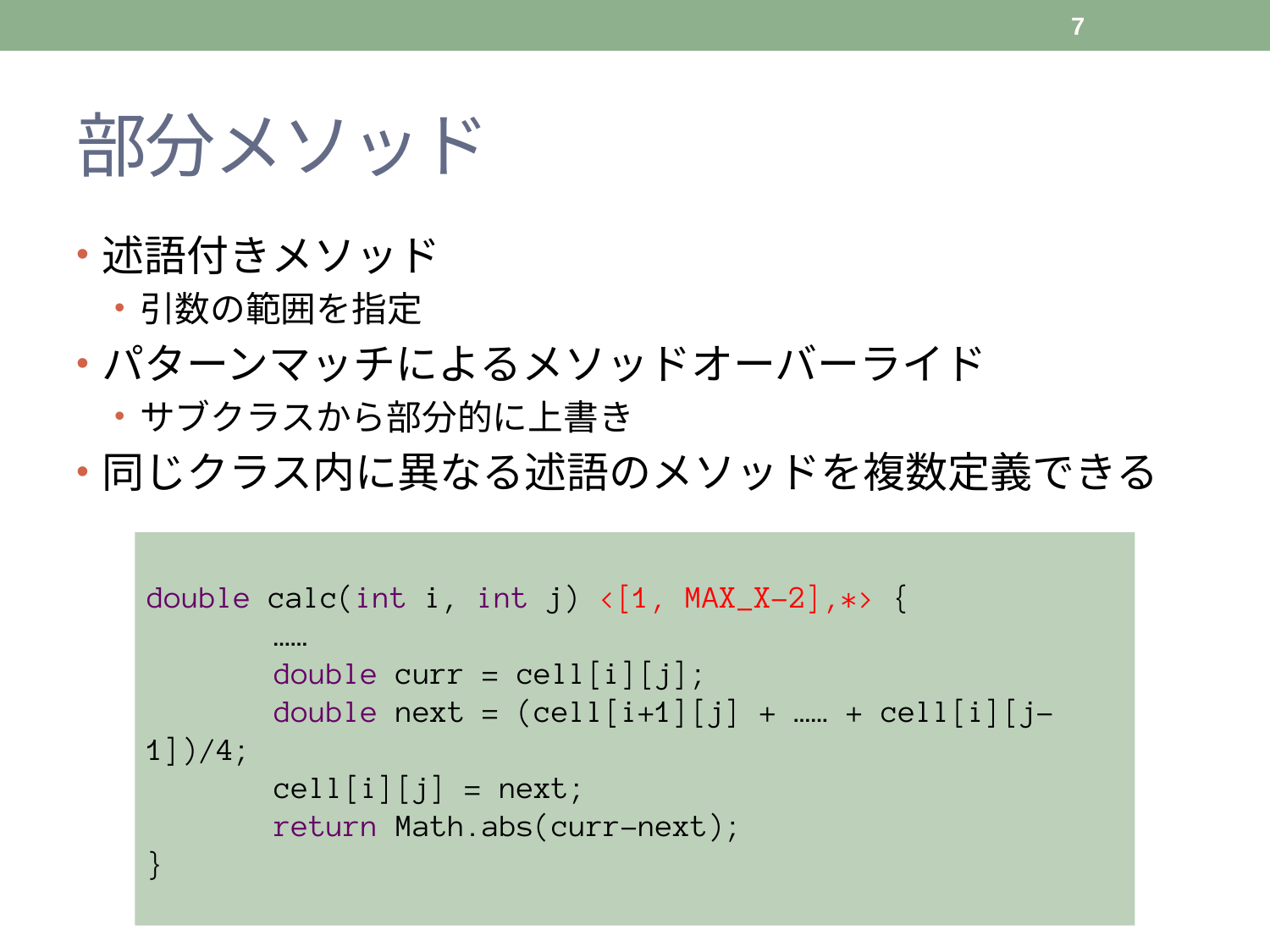

7
# 部分メソッド
述語付きメソッド
引数の範囲を指定
パターンマッチによるメソッドオーバーライド
サブクラスから部分的に上書き
同じクラス内に異なる述語のメソッドを複数定義できる

double calc(int i, int j) <[1, MAX_X-2],*> {
	……
	double curr = cell[i][j];
	double next = (cell[i+1][j] + …… + cell[i][j-1])/4;
	cell[i][j] = next;
	return Math.abs(curr-next);
}